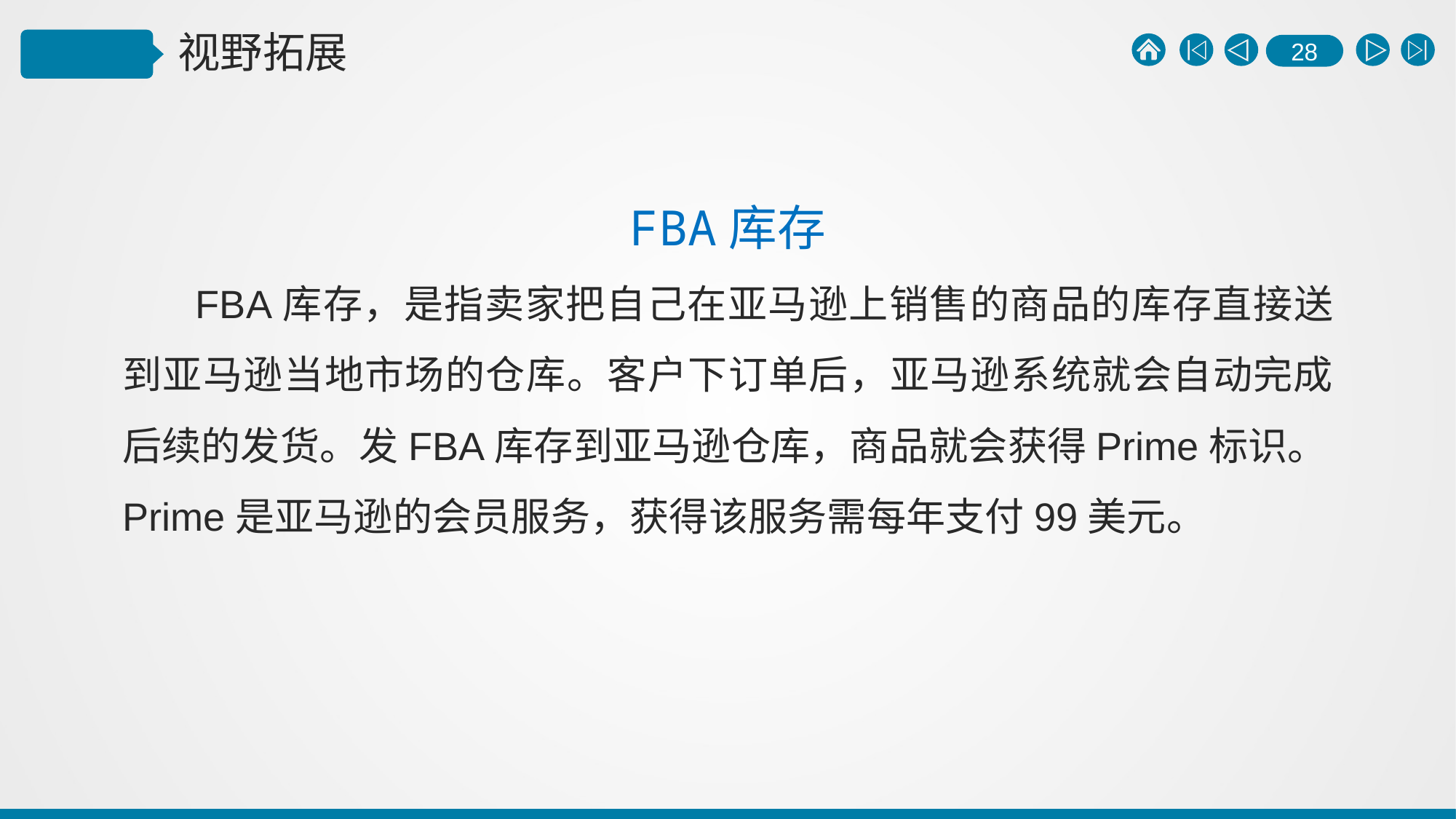

FBA库存
FBA库存，是指卖家把自己在亚马逊上销售的商品的库存直接送到亚马逊当地市场的仓库。客户下订单后，亚马逊系统就会自动完成后续的发货。发FBA库存到亚马逊仓库，商品就会获得Prime标识。Prime是亚马逊的会员服务，获得该服务需每年支付99美元。